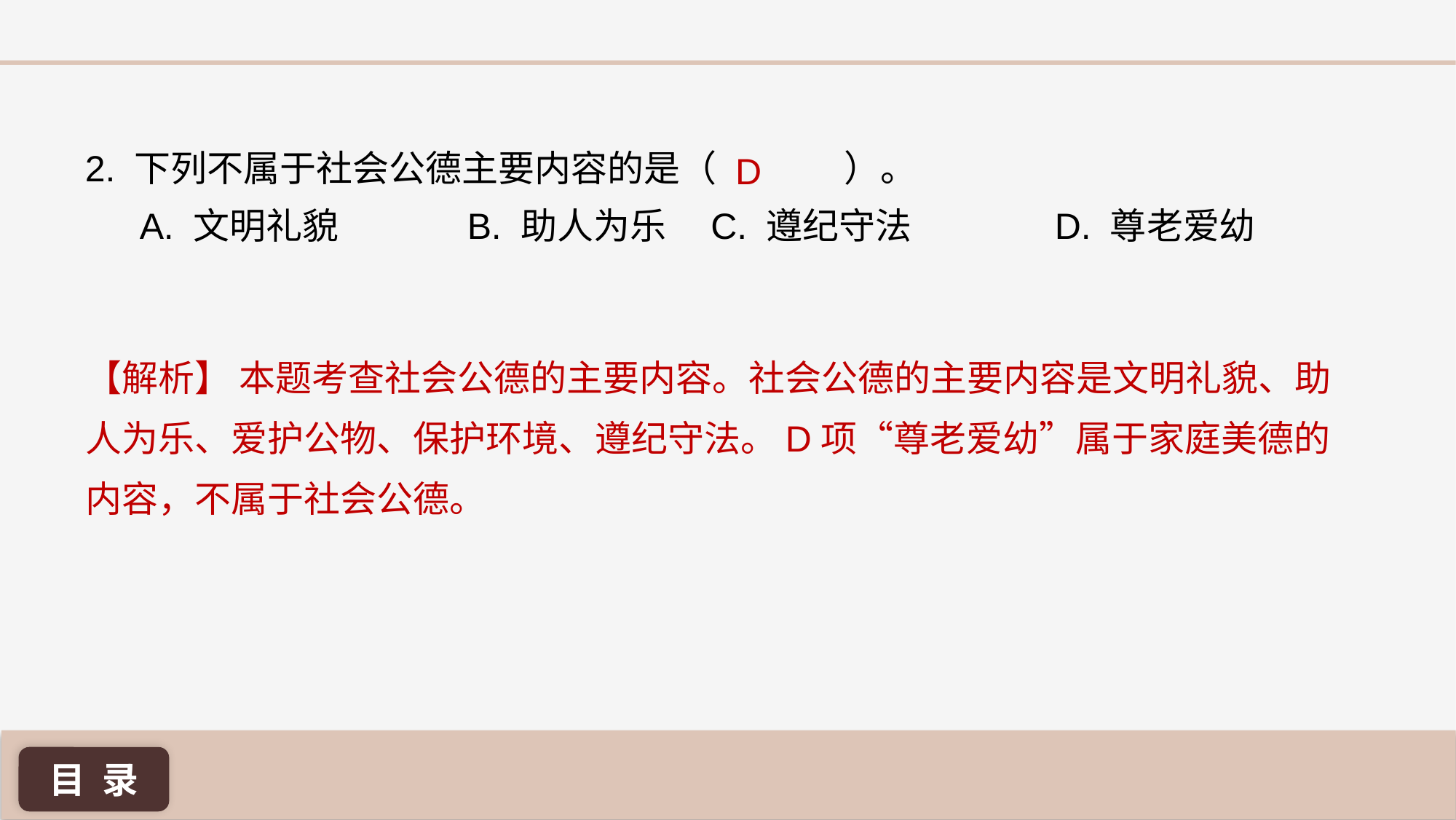

2. 下列不属于社会公德主要内容的是（ 	      ）。
A. 文明礼貌 		B. 助人为乐 	  C. 遵纪守法 	    D. 尊老爱幼
D
【解析】 本题考查社会公德的主要内容。社会公德的主要内容是文明礼貌、助人为乐、爱护公物、保护环境、遵纪守法。D项“尊老爱幼”属于家庭美德的内容，不属于社会公德。